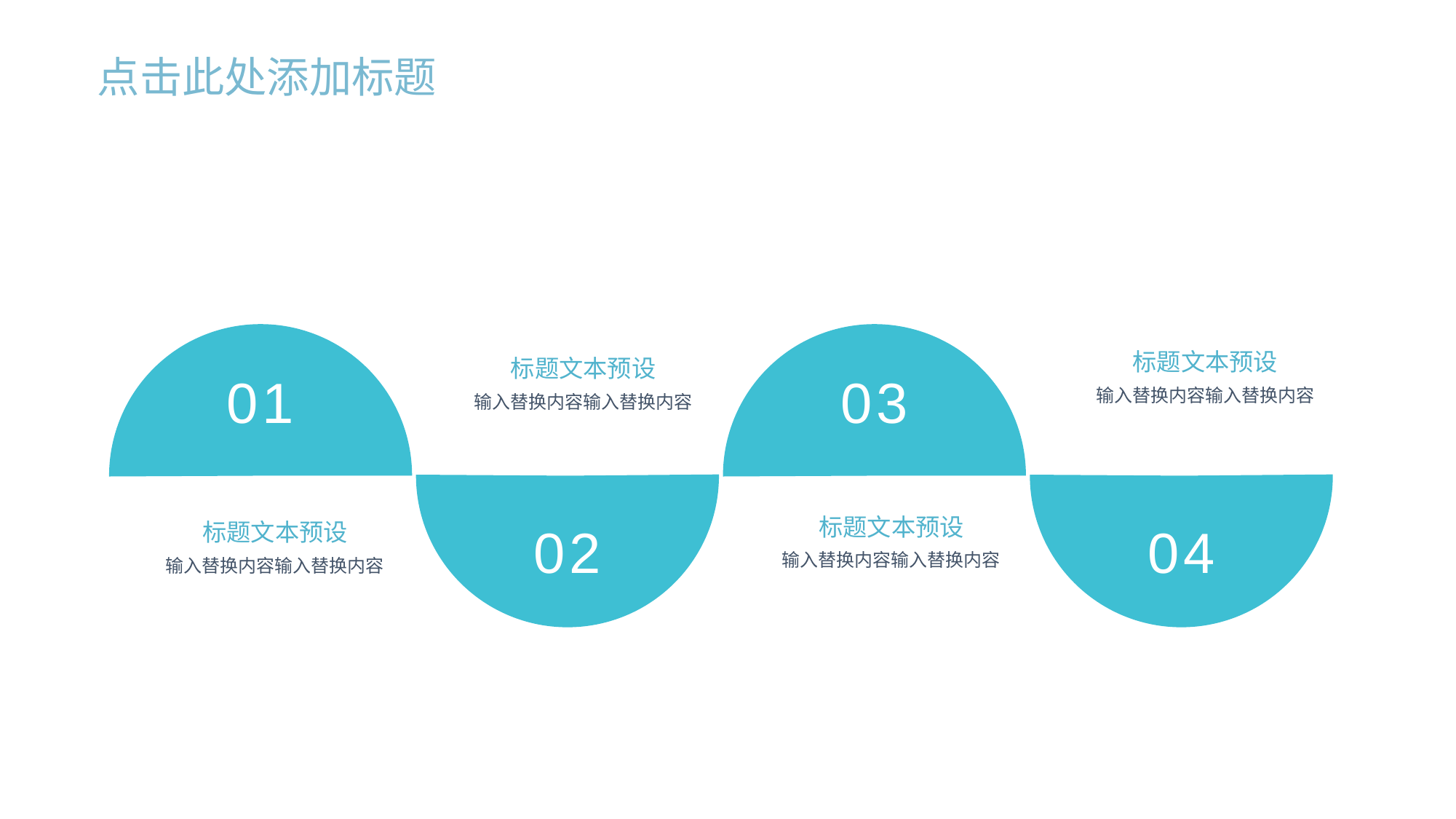

点击此处添加标题
01
标题文本预设
输入替换内容输入替换内容
02
标题文本预设
输入替换内容输入替换内容
03
标题文本预设
输入替换内容输入替换内容
04
标题文本预设
输入替换内容输入替换内容